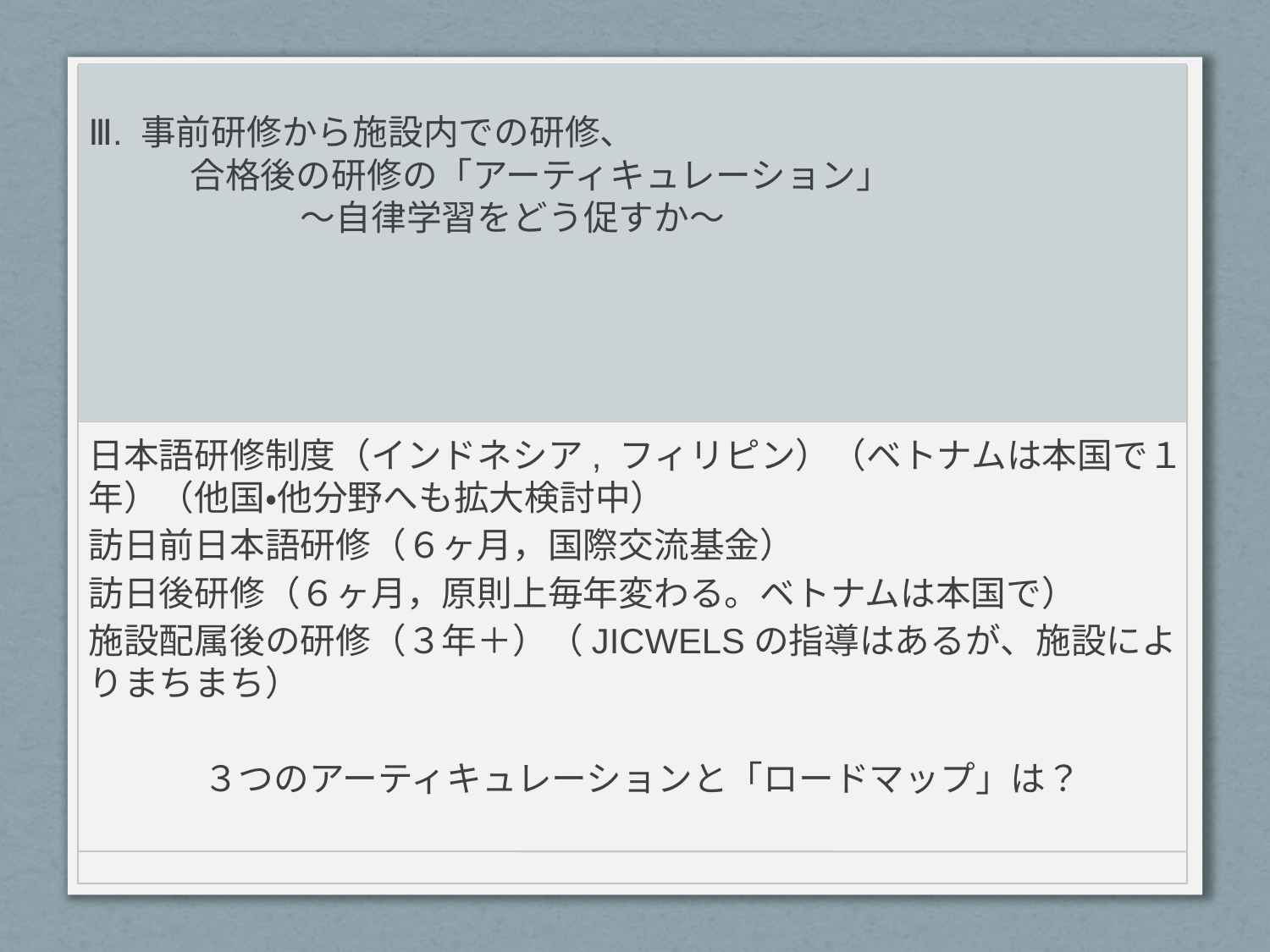

# Ⅲ. 事前研修から施設内での研修、 合格後の研修の「アーティキュレーション」 　　　　　　〜自律学習をどう促すか〜
日本語研修制度（インドネシア, フィリピン）（ベトナムは本国で１年）（他国・他分野へも拡大検討中）
訪日前日本語研修（６ヶ月，国際交流基金）
訪日後研修（６ヶ月，原則上毎年変わる。ベトナムは本国で）
施設配属後の研修（３年＋）（JICWELSの指導はあるが、施設によりまちまち）

３つのアーティキュレーションと「ロードマップ」は？